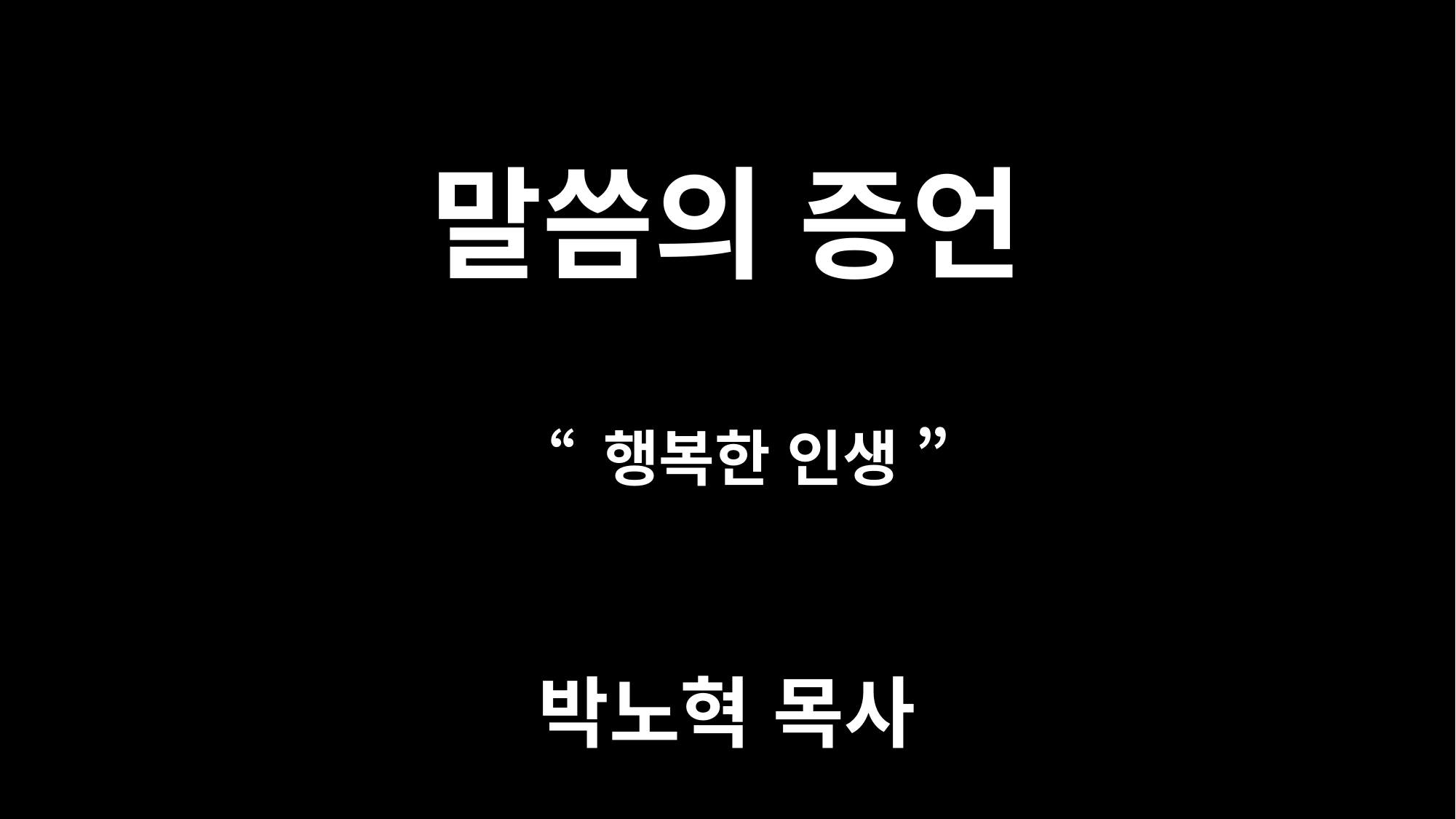

# 말씀의 증언
“ 행복한 인생 ”
박노혁 목사